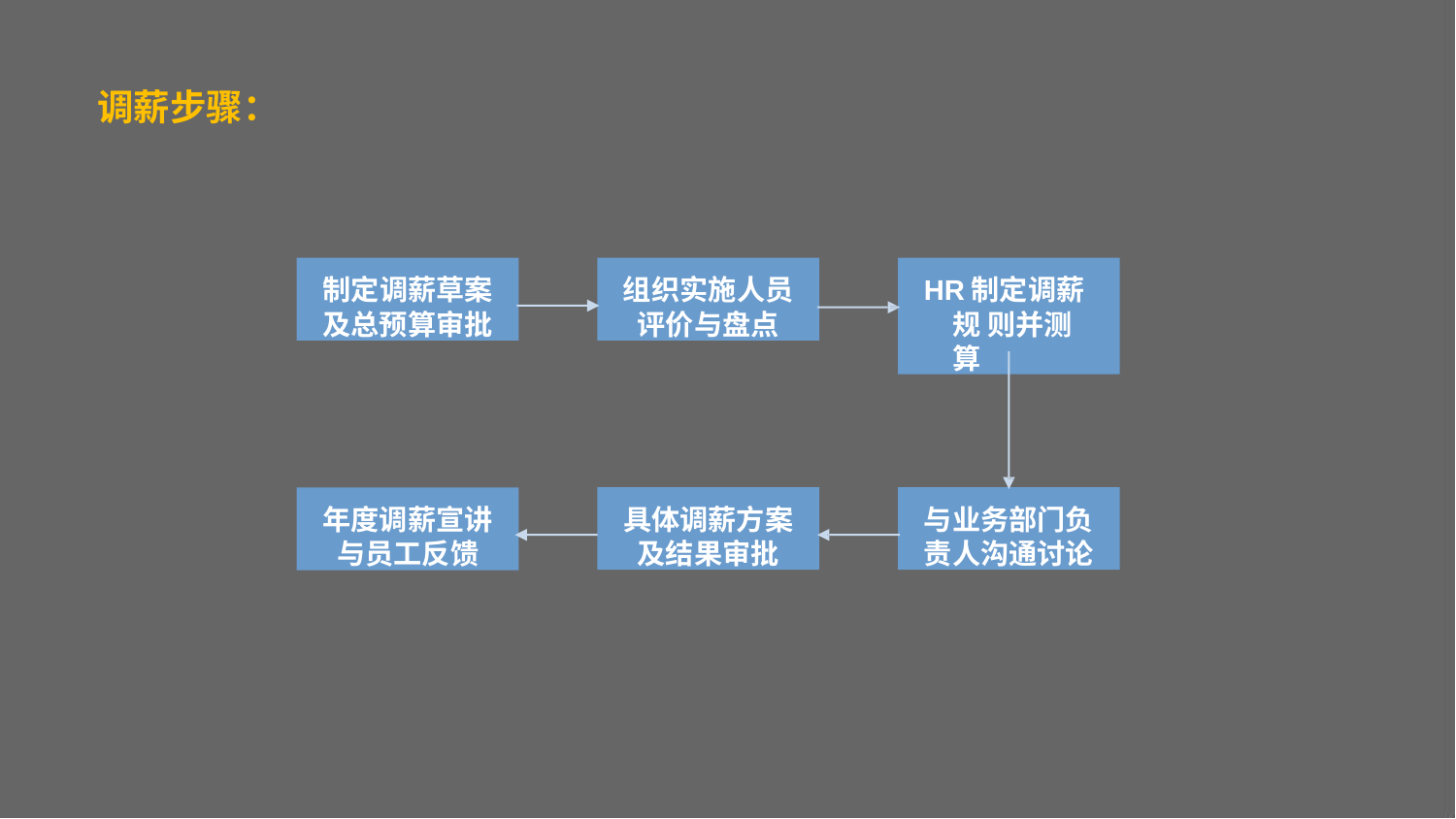

调薪步骤：
制定调薪草案
及总预算审批
组织实施人员
评价与盘点
HR制定调薪规 则并测算

具体调薪方案 及结果审批
与业务部门负 责人沟通讨论
年度调薪宣讲 与员工反馈